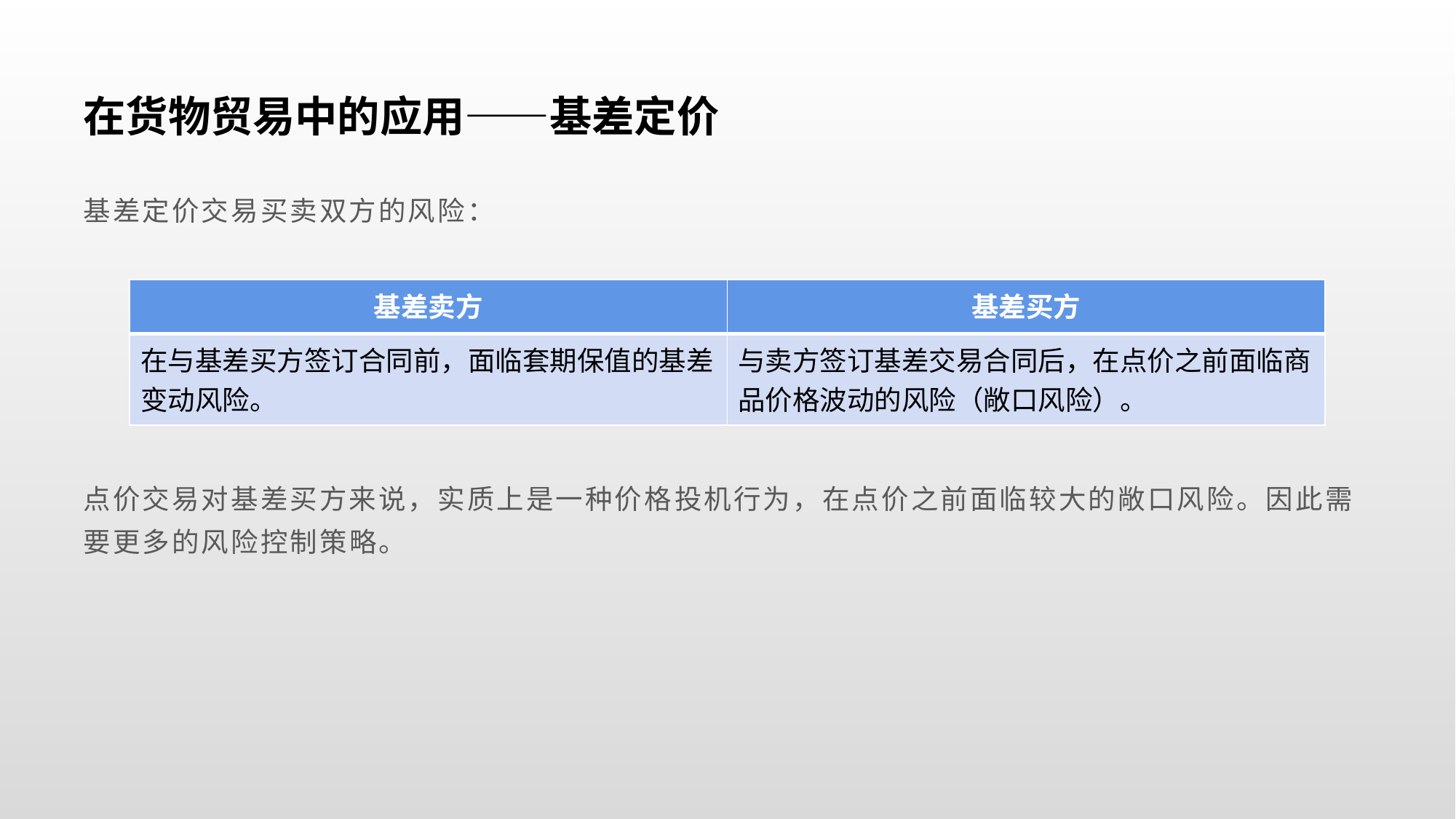

# 在货物贸易中的应用——基差定价
基差定价交易买卖双方的风险：

点价交易对基差买方来说，实质上是一种价格投机行为，在点价之前面临较大的敞口风险。因此需要更多的风险控制策略。
| 基差卖方 | 基差买方 |
| --- | --- |
| 在与基差买方签订合同前，面临套期保值的基差变动风险。 | 与卖方签订基差交易合同后，在点价之前面临商品价格波动的风险（敞口风险）。 |